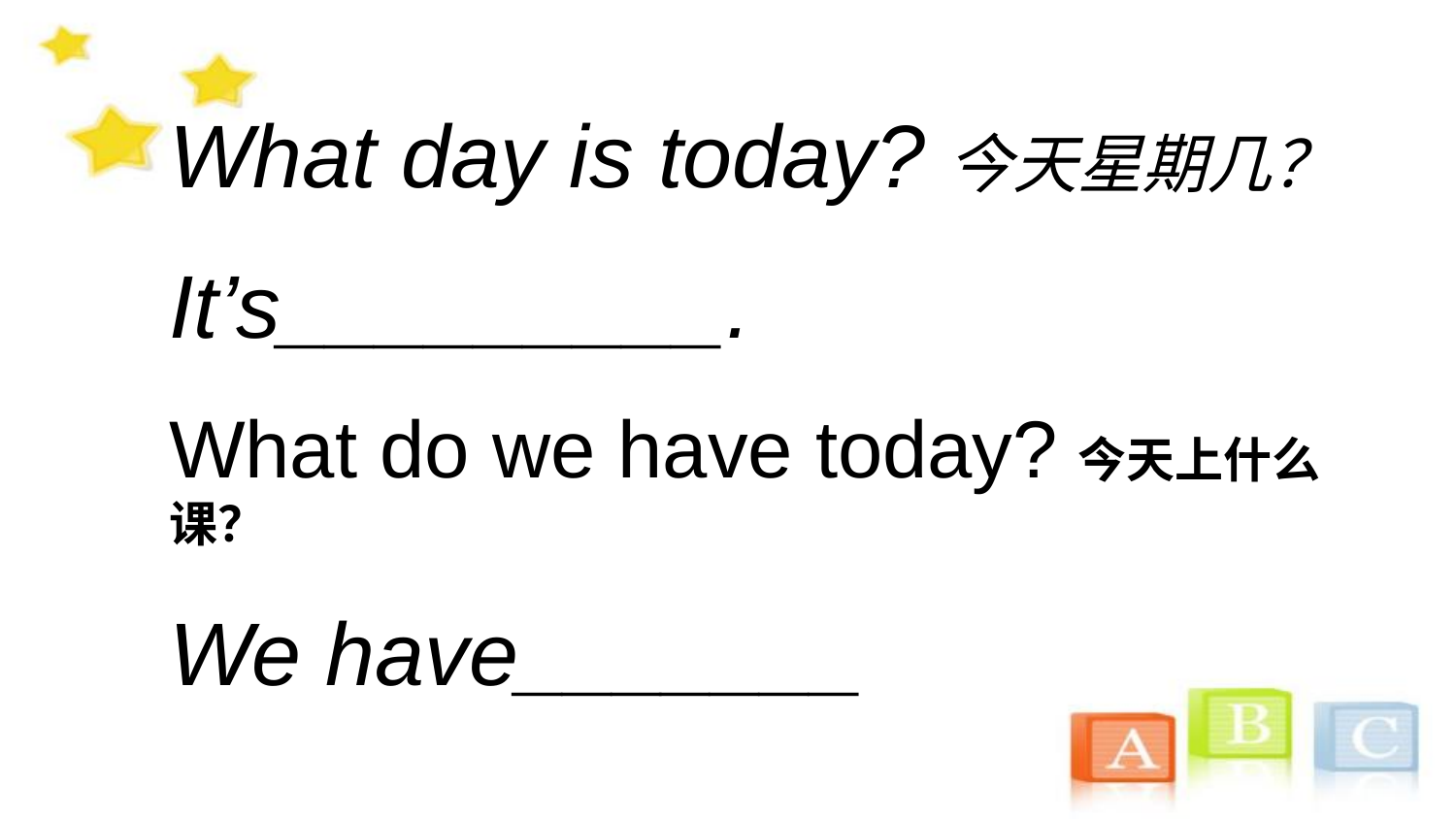

What day is today?今天星期几？
It’s_________.
What do we have today?今天上什么课？
We have_______